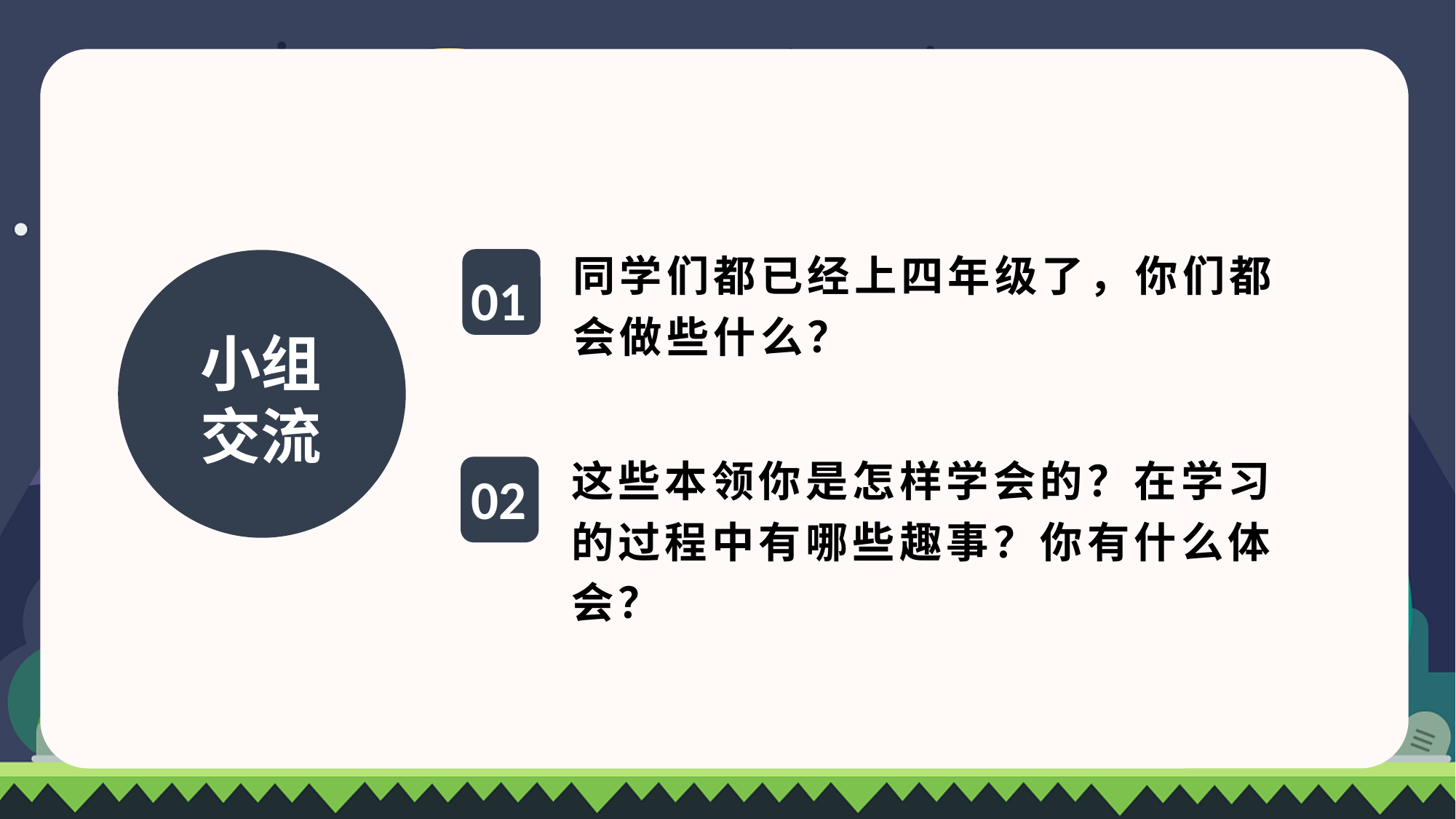

同学们都已经上四年级了，你们都会做些什么？

01

小组
交流
这些本领你是怎样学会的？在学习的过程中有哪些趣事？你有什么体会？

02